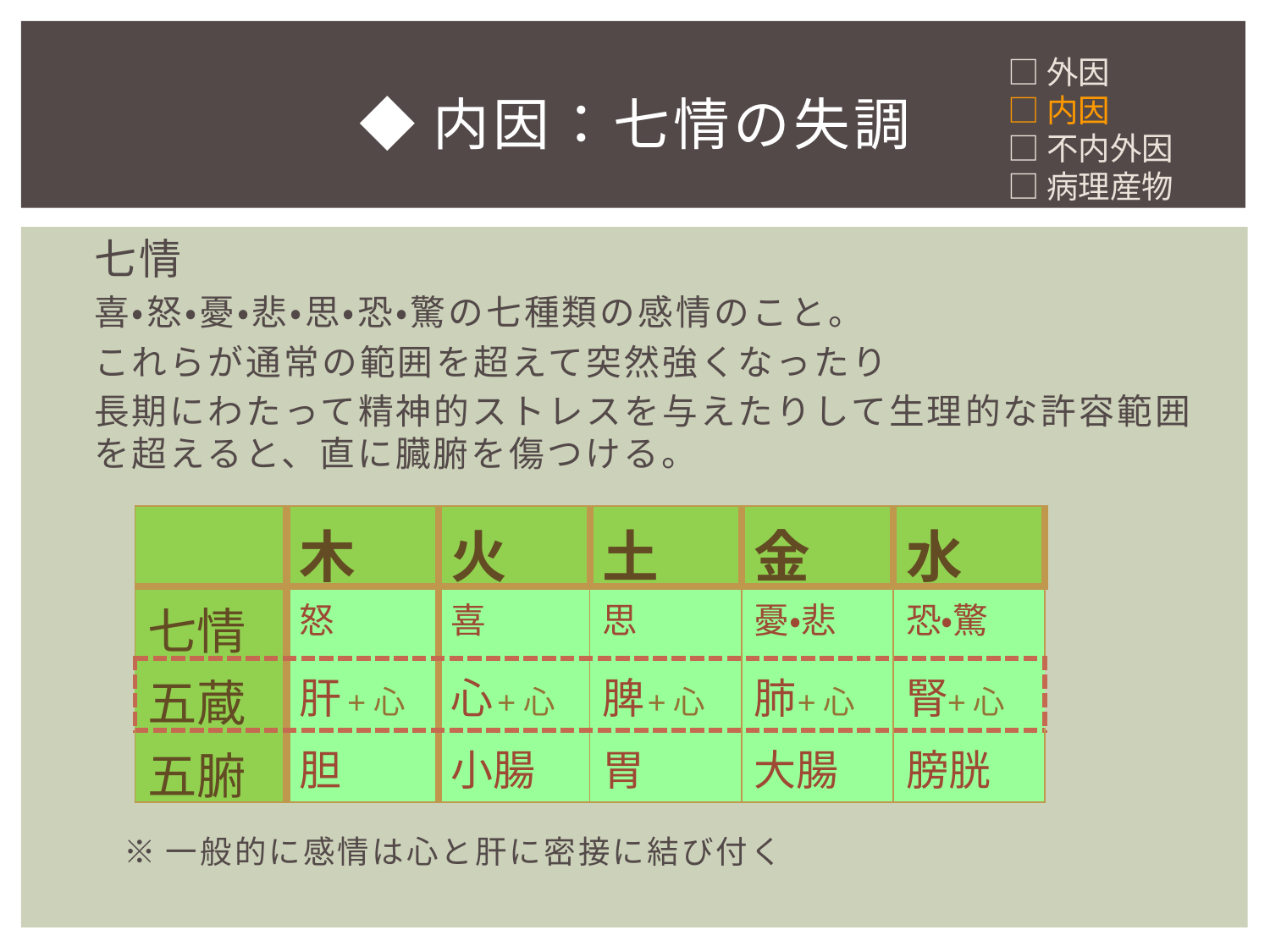

□外因
□内因
□不内外因
□病理産物
# ◆内因：七情の失調
七情
喜・怒・憂・悲・思・恐・驚の七種類の感情のこと。
これらが通常の範囲を超えて突然強くなったり
長期にわたって精神的ストレスを与えたりして生理的な許容範囲を超えると、直に臓腑を傷つける。

|  | 木 | 火 | 土 | 金 | 水 |
| --- | --- | --- | --- | --- | --- |
| 七情 | 怒 | 喜 | 思 | 憂・悲 | 恐・驚 |
| 五蔵 | 肝 | 心 | 脾 | 肺 | 腎 |
| 五腑 | 胆 | 小腸 | 胃 | 大腸 | 膀胱 |
+心
+心
+心
+心
+心
※一般的に感情は心と肝に密接に結び付く